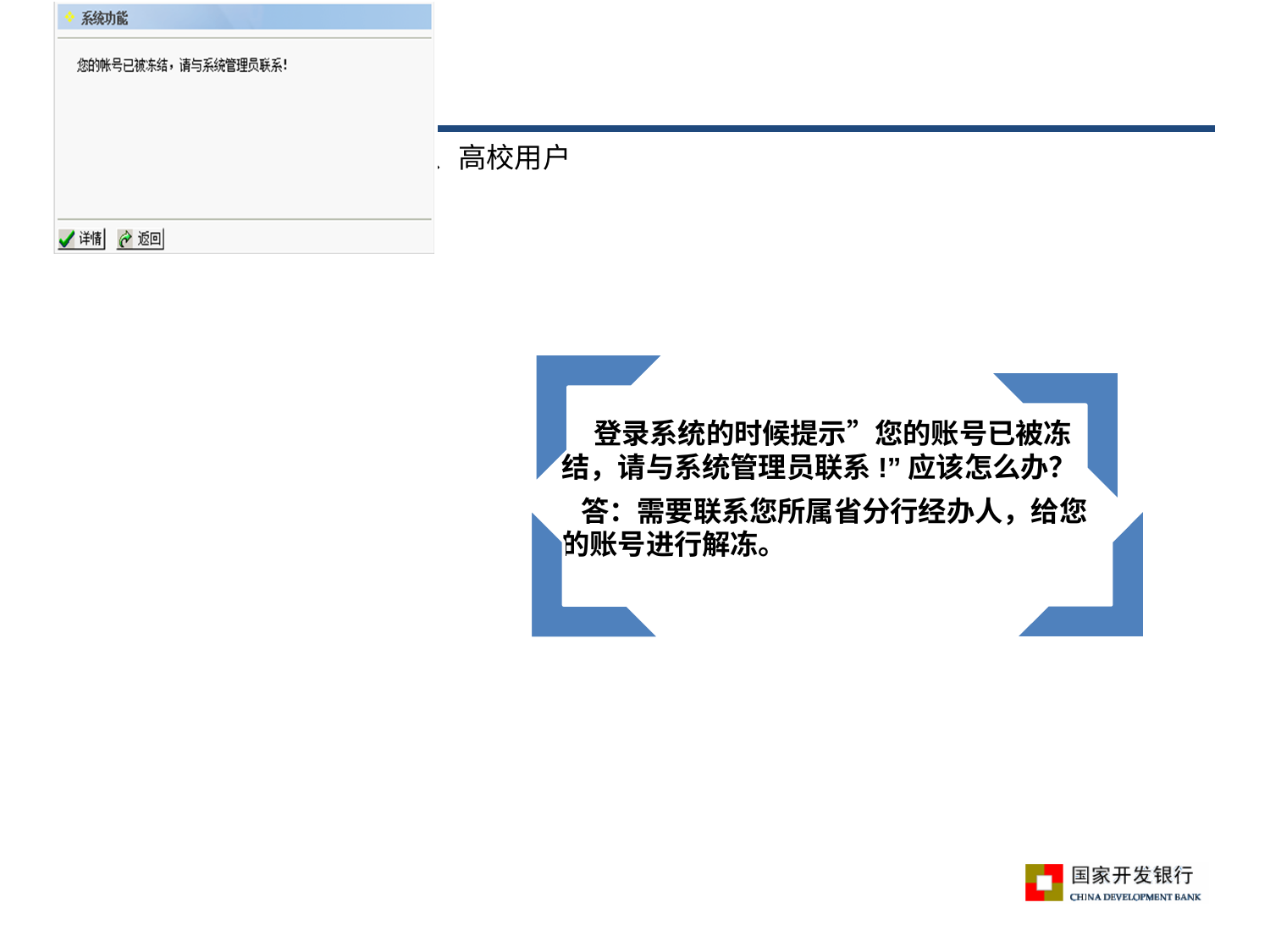

用户登陆问题
操作角色：县资助中心用户、高校用户
    登录系统的时候提示”您的账号已被冻结，请与系统管理员联系!”应该怎么办？
  答：需要联系您所属省分行经办人，给您的账号进行解冻。

10